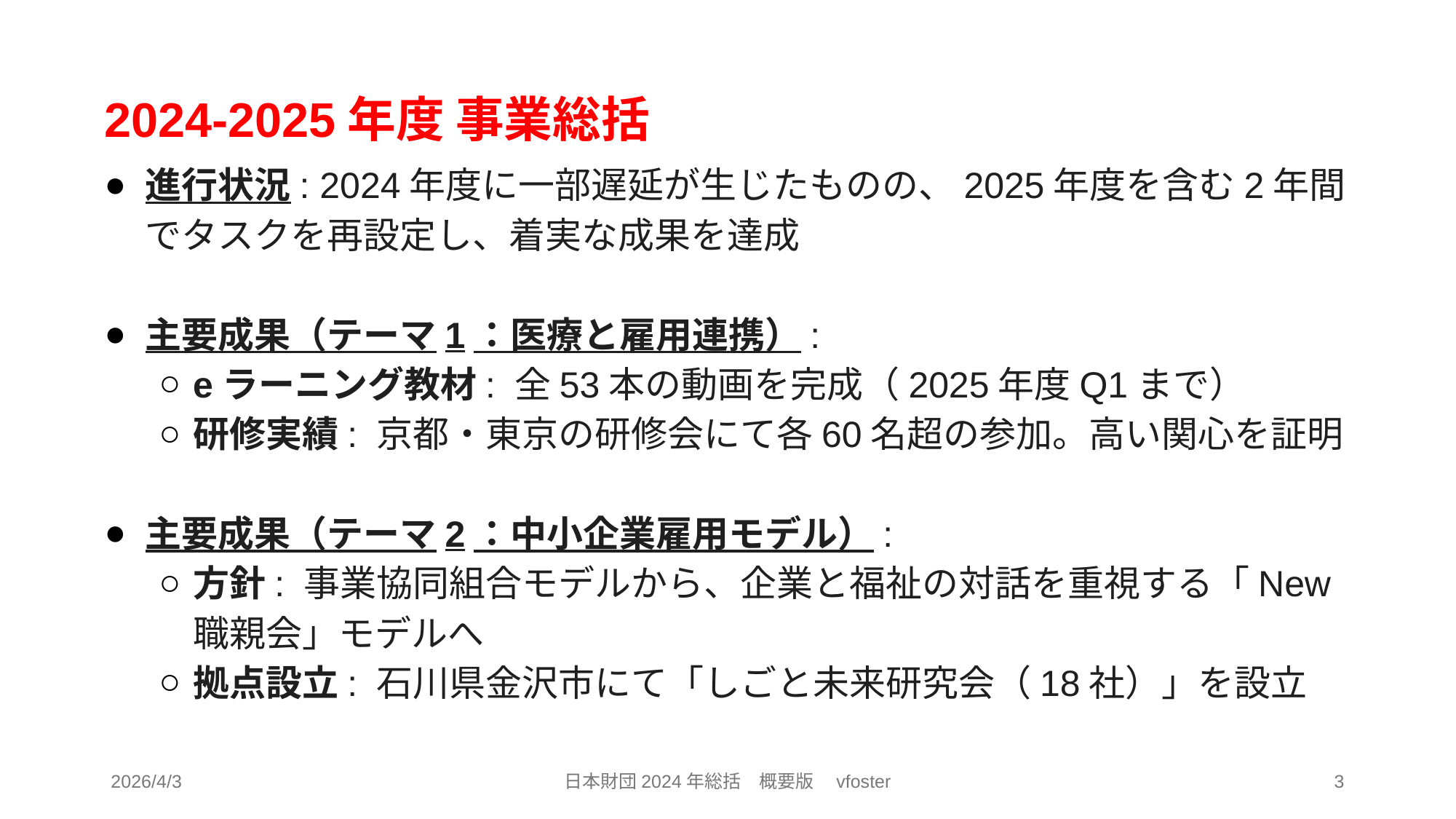

2024-2025年度 事業総括
進行状況: 2024年度に一部遅延が生じたものの、2025年度を含む2年間でタスクを再設定し、着実な成果を達成
主要成果（テーマ1：医療と雇用連携）:
eラーニング教材: 全53本の動画を完成（2025年度Q1まで）
研修実績: 京都・東京の研修会にて各60名超の参加。高い関心を証明
主要成果（テーマ2：中小企業雇用モデル）:
方針: 事業協同組合モデルから、企業と福祉の対話を重視する「New職親会」モデルへ
拠点設立: 石川県金沢市にて「しごと未来研究会（18社）」を設立
2026/4/3
日本財団2024年総括　概要版　vfoster
3